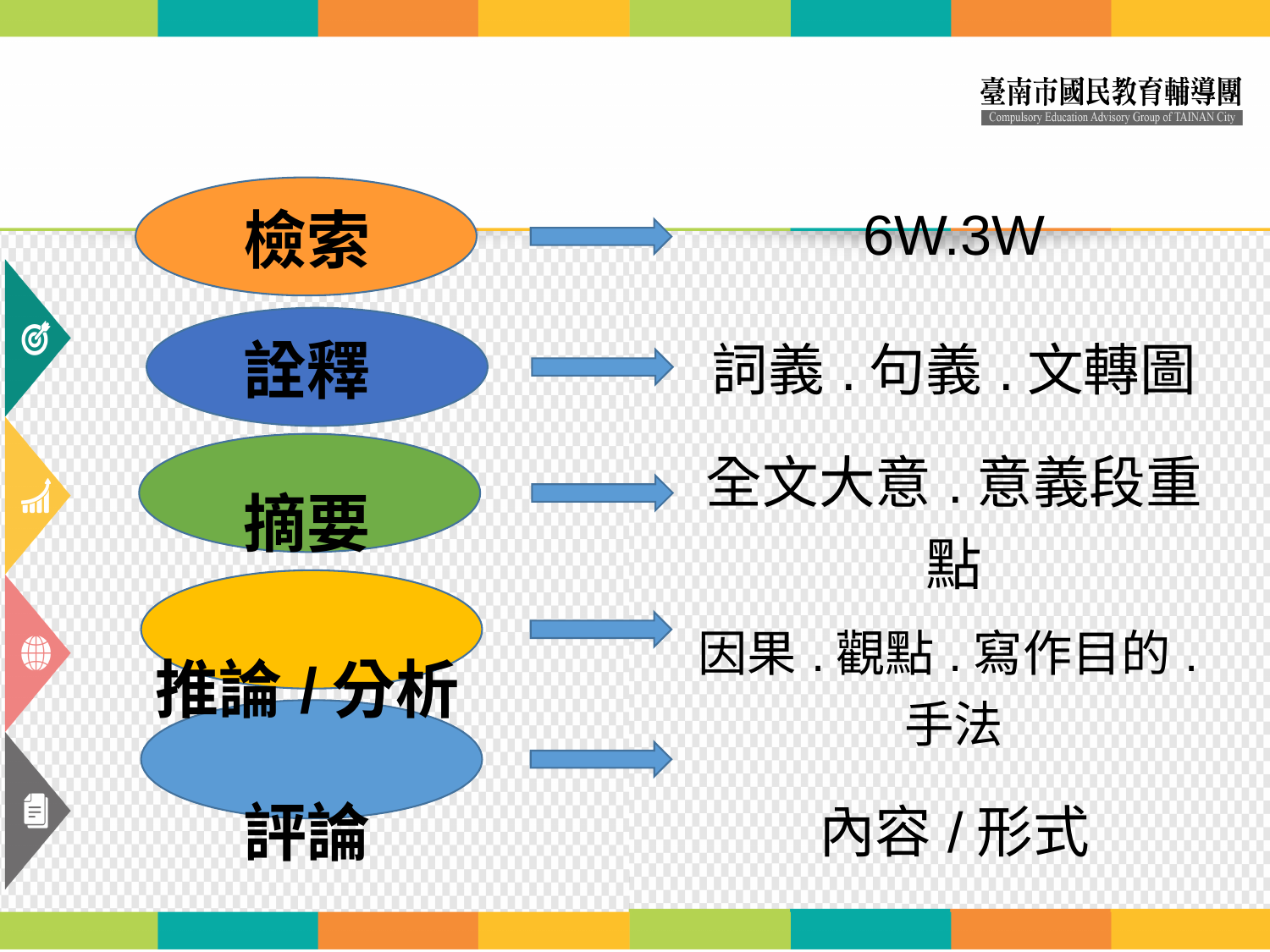

| 檢索 |  | 6W.3W |
| --- | --- | --- |
| 詮釋 |  | 詞義.句義.文轉圖 |
| 摘要 |  | 全文大意.意義段重點 |
| 推論/分析 |  | 因果.觀點.寫作目的.手法 |
| 評論 |  | 內容/形式 |